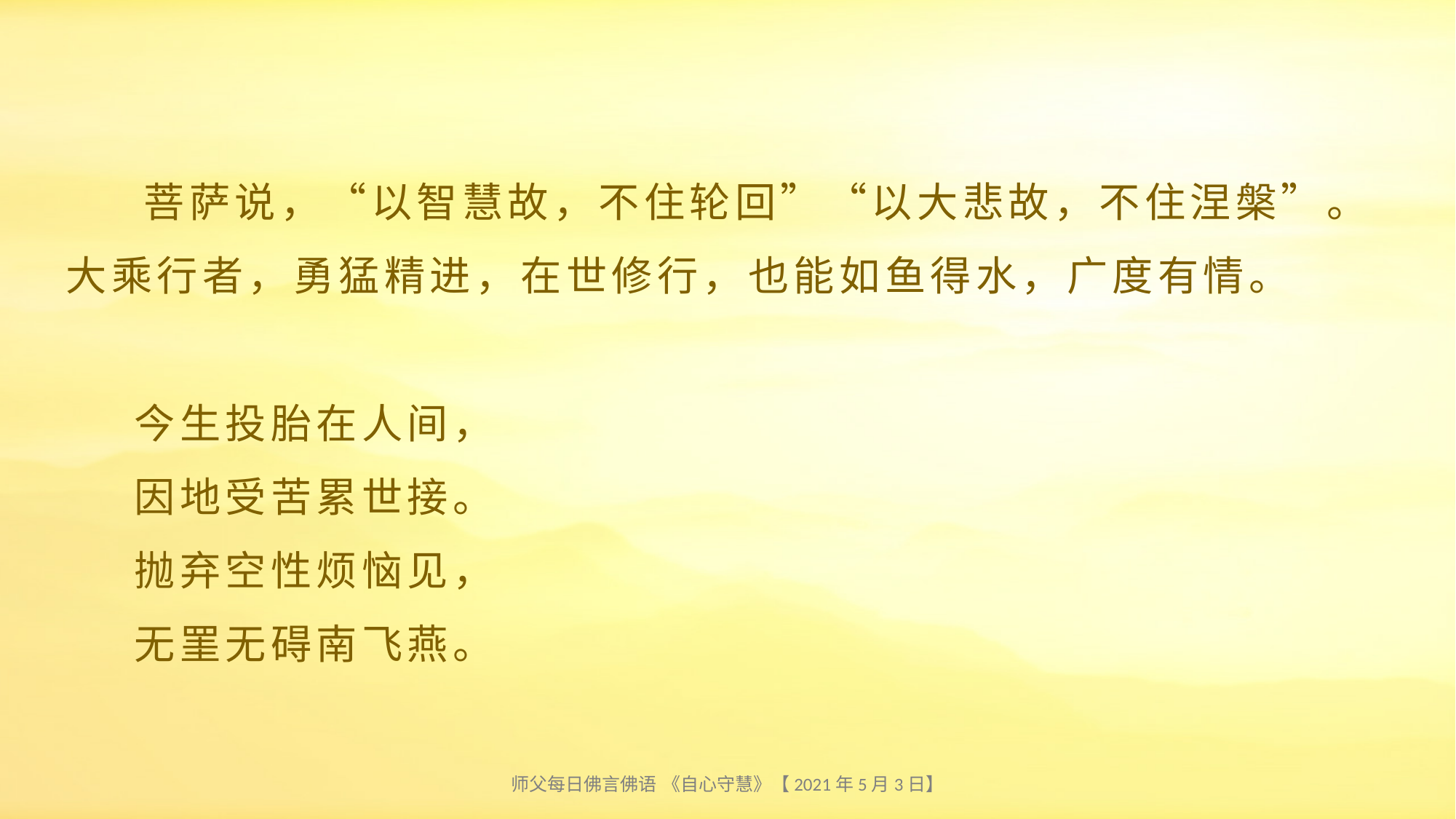

# 菩萨说，“以智慧故，不住轮回”“以大悲故，不住涅槃”。大乘行者，勇猛精进，在世修行，也能如鱼得水，广度有情。 今生投胎在人间， 因地受苦累世接。 抛弃空性烦恼见， 无罣无碍南飞燕。
师父每日佛言佛语 《自心守慧》【2021年5月3日】